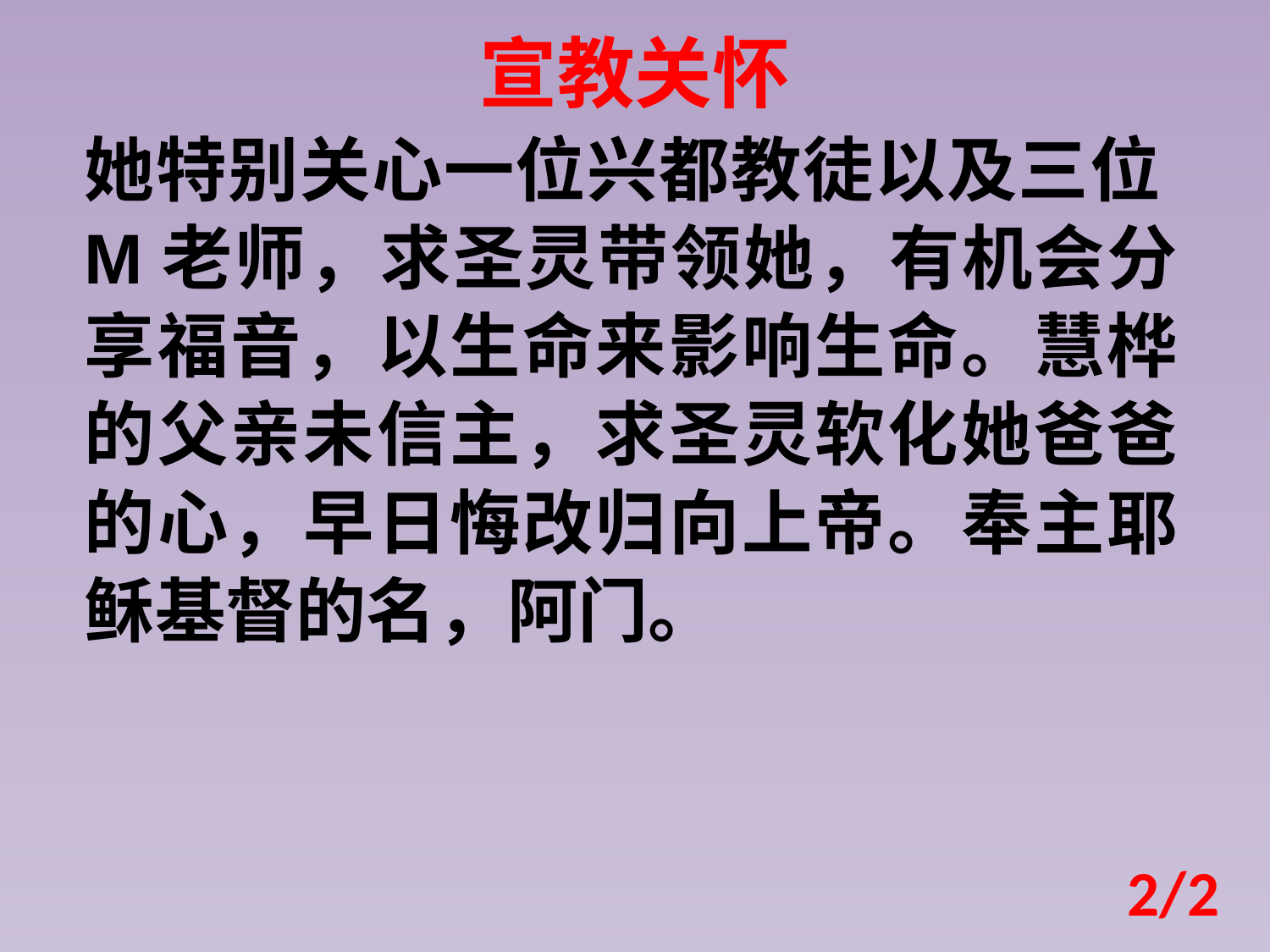

宣教关怀
她特别关心一位兴都教徒以及三位M老师，求圣灵带领她，有机会分享福音，以生命来影响生命。慧桦的父亲未信主，求圣灵软化她爸爸的心，早日悔改归向上帝。奉主耶稣基督的名，阿门。
2/2